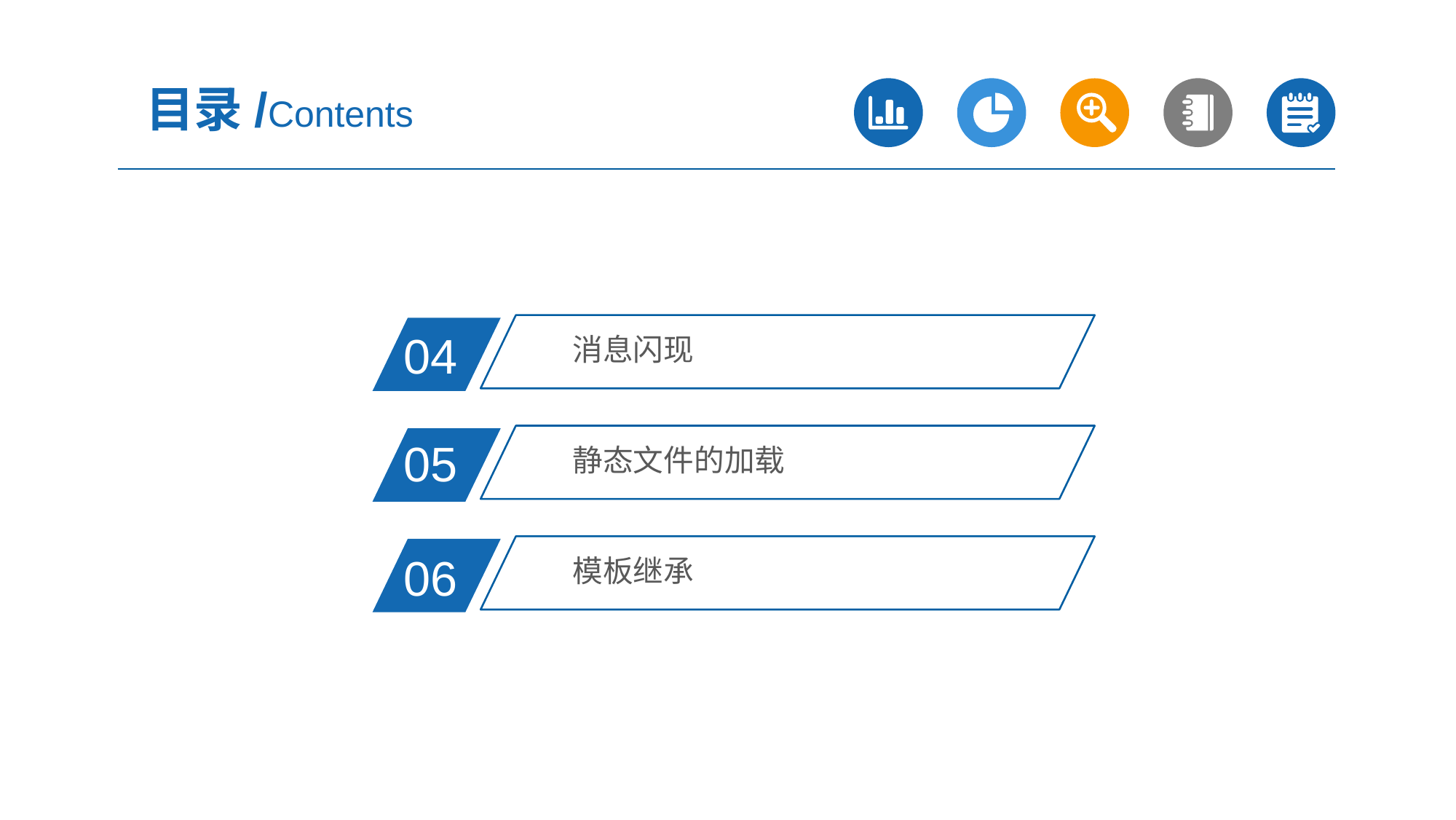

目录/Contents

消息闪现

04

静态文件的加载
05

模板继承

06